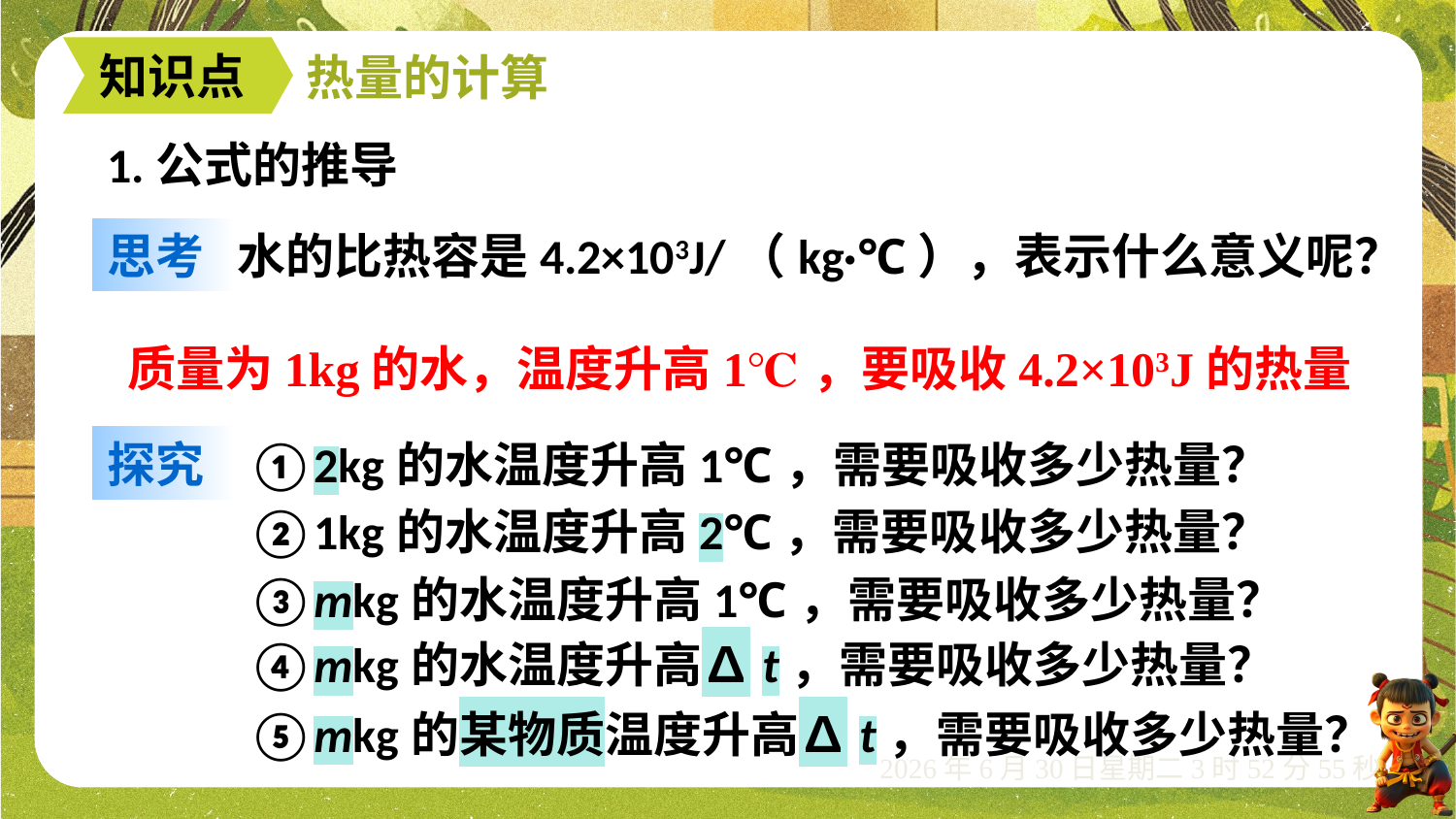

知识点
热量的计算
1.公式的推导
思考
水的比热容是4.2×103J/（kg·℃），表示什么意义呢？
质量为1kg的水，温度升高1℃，要吸收4.2×103J的热量
探究
①2kg的水温度升高1℃，需要吸收多少热量？
②1kg的水温度升高2℃，需要吸收多少热量？
③mkg的水温度升高1℃，需要吸收多少热量？
④mkg的水温度升高∆t，需要吸收多少热量？
⑤mkg的某物质温度升高∆t，需要吸收多少热量？